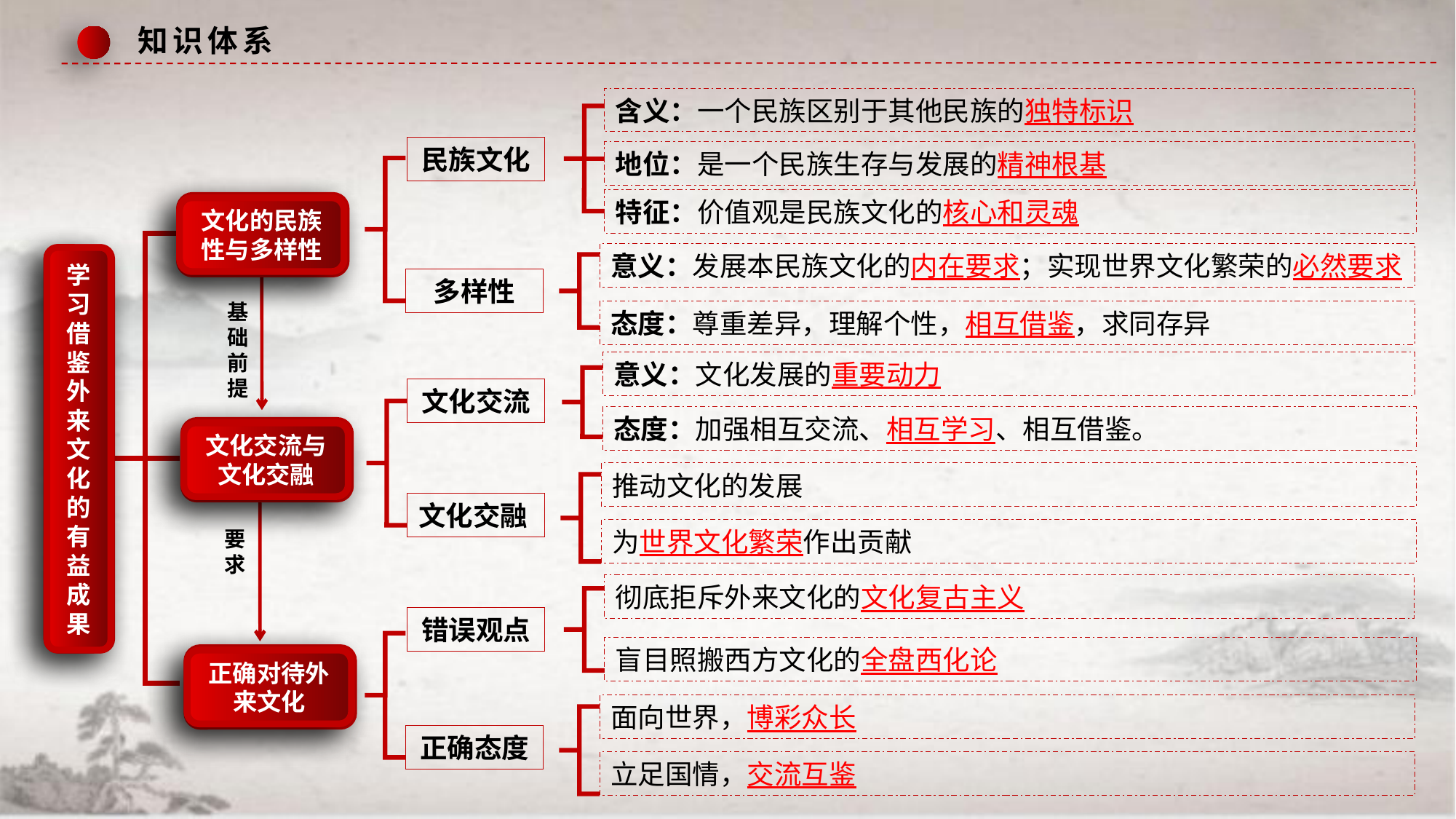

知识体系

含义：一个民族区别于其他民族的独特标识
民族文化

地位：是一个民族生存与发展的精神根基

特征：价值观是民族文化的核心和灵魂

文化的民族性与多样性
意义：发展本民族文化的内在要求；实现世界文化繁荣的必然要求

学习借鉴外来文化的有益成果

多样性
基础前提
态度：尊重差异，理解个性，相互借鉴，求同存异
意义：文化发展的重要动力

文化交流

态度：加强相互交流、相互学习、相互借鉴。

文化交流与文化交融

推动文化的发展

文化交融
为世界文化繁荣作出贡献
要求
彻底拒斥外来文化的文化复古主义

错误观点

盲目照搬西方文化的全盘西化论

正确对待外来文化
面向世界，博彩众长

正确态度
立足国情，交流互鉴